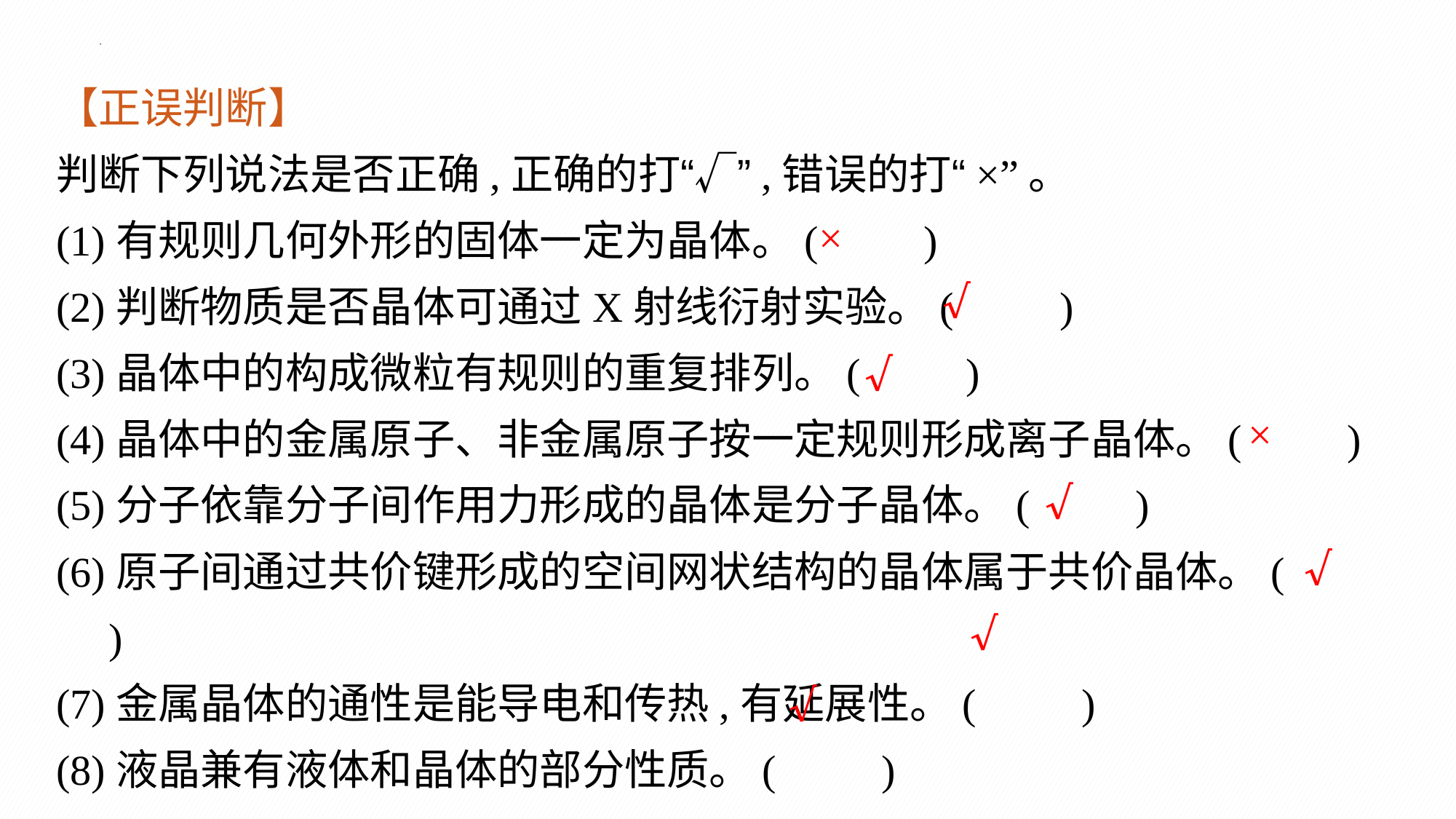

【正误判断】
判断下列说法是否正确,正确的打“√”,错误的打“×”。
(1)有规则几何外形的固体一定为晶体。(　　)
(2)判断物质是否晶体可通过X射线衍射实验。(　　)
(3)晶体中的构成微粒有规则的重复排列。(　　)
(4)晶体中的金属原子、非金属原子按一定规则形成离子晶体。(　　)
(5)分子依靠分子间作用力形成的晶体是分子晶体。(　　)
(6)原子间通过共价键形成的空间网状结构的晶体属于共价晶体。(　　)
(7)金属晶体的通性是能导电和传热,有延展性。(　　)
(8)液晶兼有液体和晶体的部分性质。(　　)
×
√
√
×
√
√
√
√